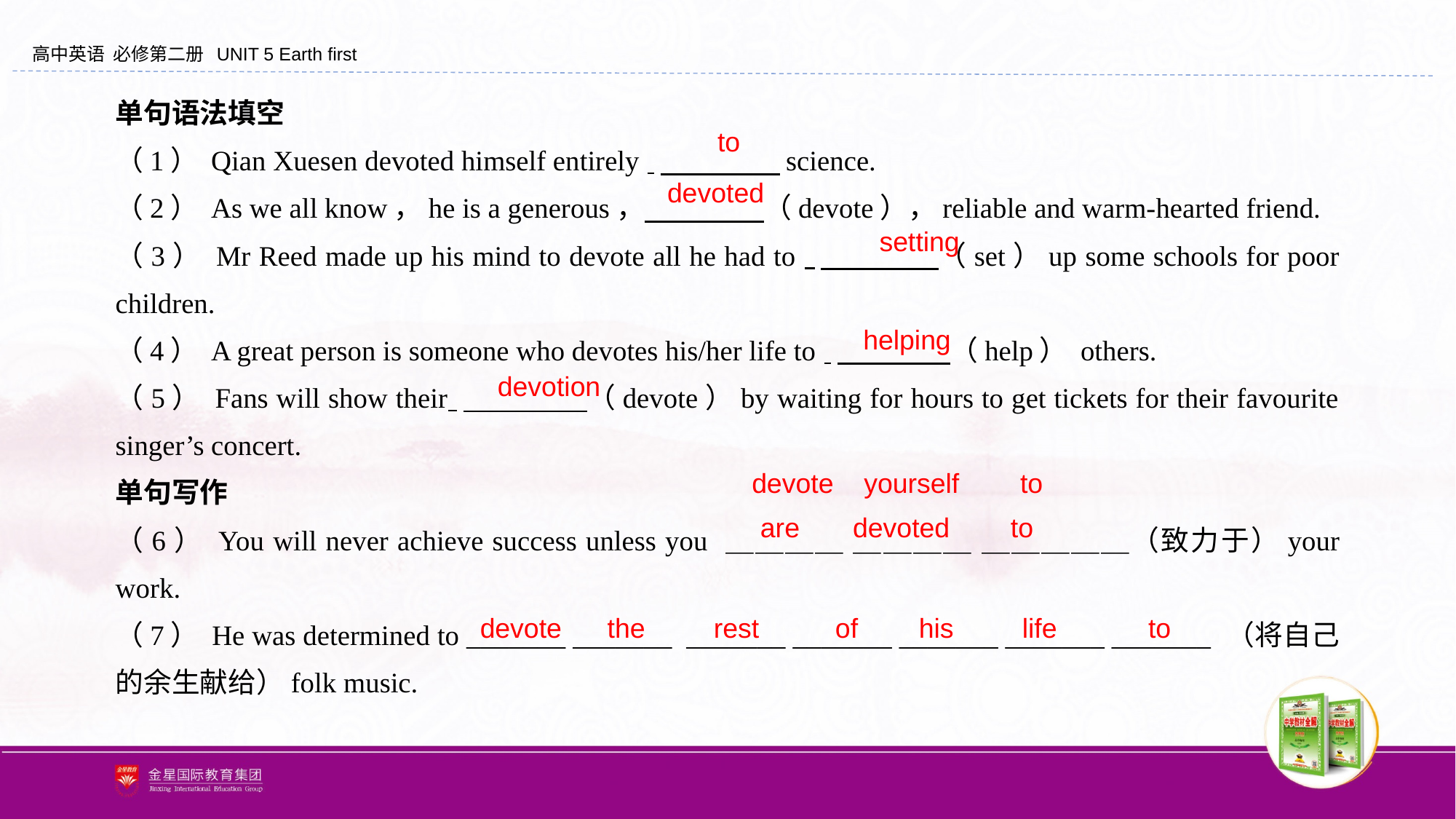

单句语法填空
（1） Qian Xuesen devoted himself entirely  　　　　 science.
（2） As we all know，he is a generous， 　　　　（devote），reliable and warm-hearted friend.
（3） Mr Reed made up his mind to devote all he had to  　　　　（set）up some schools for poor children.
（4） A great person is someone who devotes his/her life to  　　　　（help） others.
（5） Fans will show their 　 　　　（devote）by waiting for hours to get tickets for their favourite singer’s concert.
单句写作
（6） You will never achieve success unless you ＿＿＿＿ ＿＿＿＿ ＿＿＿＿＿（致力于）your work.
（7） He was determined to _______ _______  _______ _______ _______ _______ _______ （将自己的余生献给）folk music.
to
devoted
setting
helping
devotion
devote    yourself        to
are       devoted        to
devote      the         rest          of        his         life            to